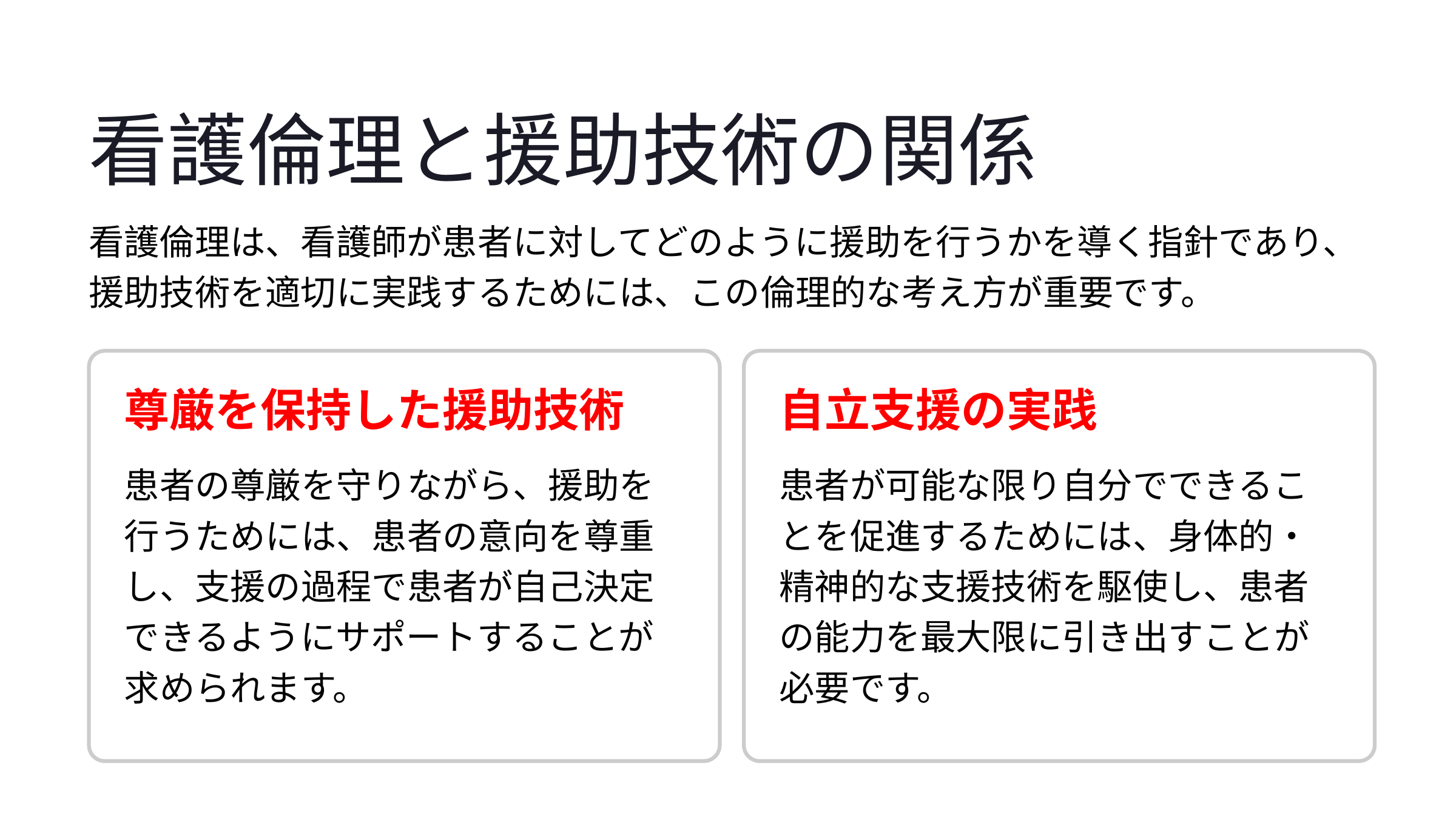

看護倫理と援助技術の関係
看護倫理は、看護師が患者に対してどのように援助を行うかを導く指針であり、援助技術を適切に実践するためには、この倫理的な考え方が重要です。

尊厳を保持した援助技術
自立支援の実践
患者の尊厳を守りながら、援助を行うためには、患者の意向を尊重し、支援の過程で患者が自己決定できるようにサポートすることが求められます。
患者が可能な限り自分でできることを促進するためには、身体的・精神的な支援技術を駆使し、患者の能力を最大限に引き出すことが必要です。